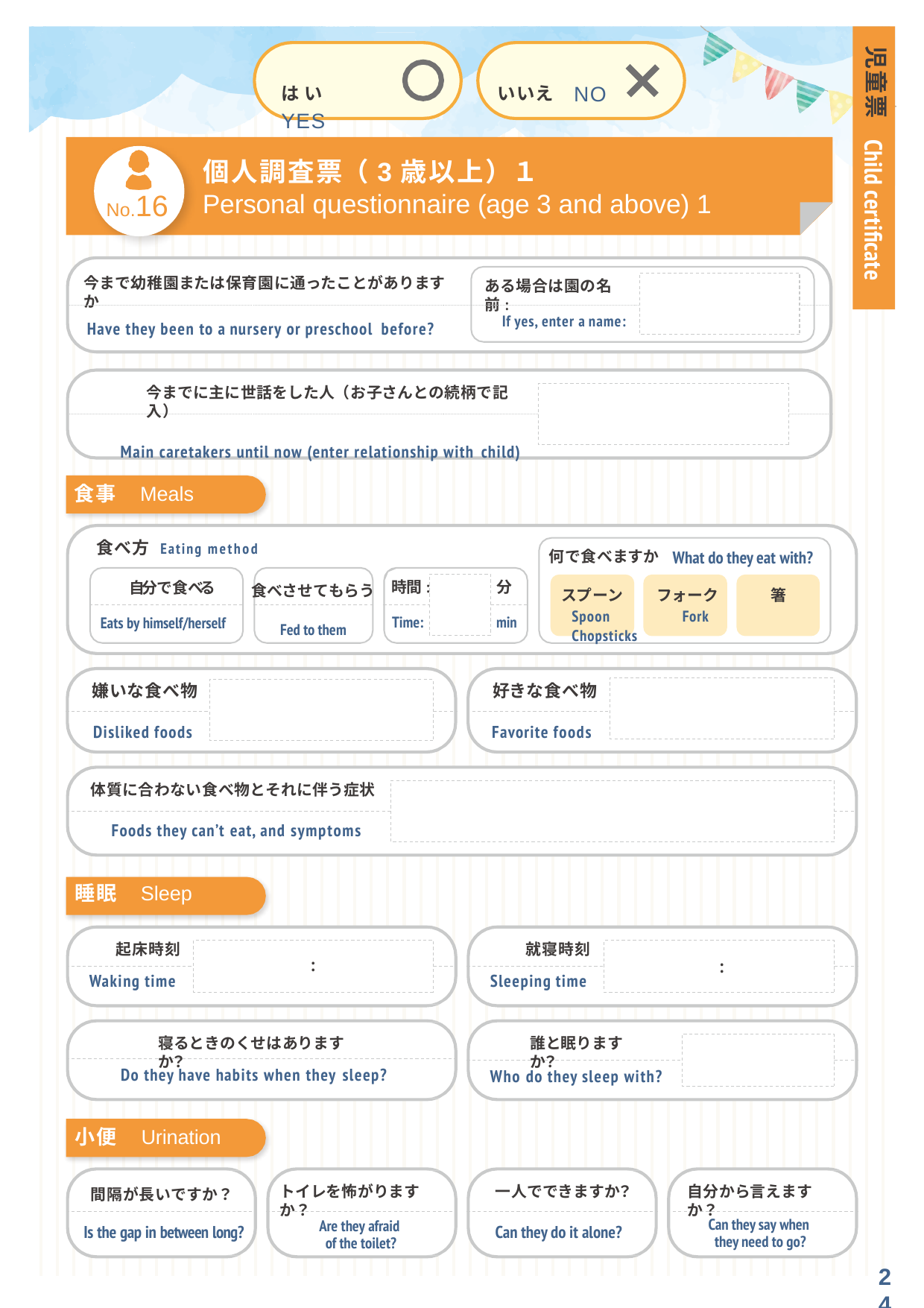

児童票

は い   YES
いいえ NO

Child certificate

個人調査票（3歳以上）１
No.16
Personal questionnaire (age 3 and above) 1

今まで幼稚園または保育園に通ったことがありますか
ある場合は園の名前:
If yes, enter a name:
Have they been to a nursery or preschool before?

今までに主に世話をした人（お子さんとの続柄で記入）
Main caretakers until now (enter relationship with child)

食事	Meals

食べ方 Eating method

What do they eat with?
何で食べますか
食べさせてもらう
Fed to them

時間:
分
自分で食べる
Eats by himself/herself
スプーン	フォーク	箸
Spoon	Fork	Chopsticks
Time:
min

嫌いな食べ物
好きな食べ物

Disliked foods
Favorite foods

体質に合わない食べ物とそれに伴う症状
Foods they can’t eat, and symptoms

睡眠	Sleep

起床時刻
就寝時刻

:
:
Waking time
Sleeping time

寝るときのくせはありますか？
誰と眠りますか？

Do they have habits when they sleep?
Who do they sleep with?
小便	Urination

トイレを怖がりますか？
一人でできますか？
自分から言えますか？
間隔が長いですか？
Can they say when
Are they afraid
Is the gap in between long?
Can they do it alone?
they need to go?
of the toilet?
24